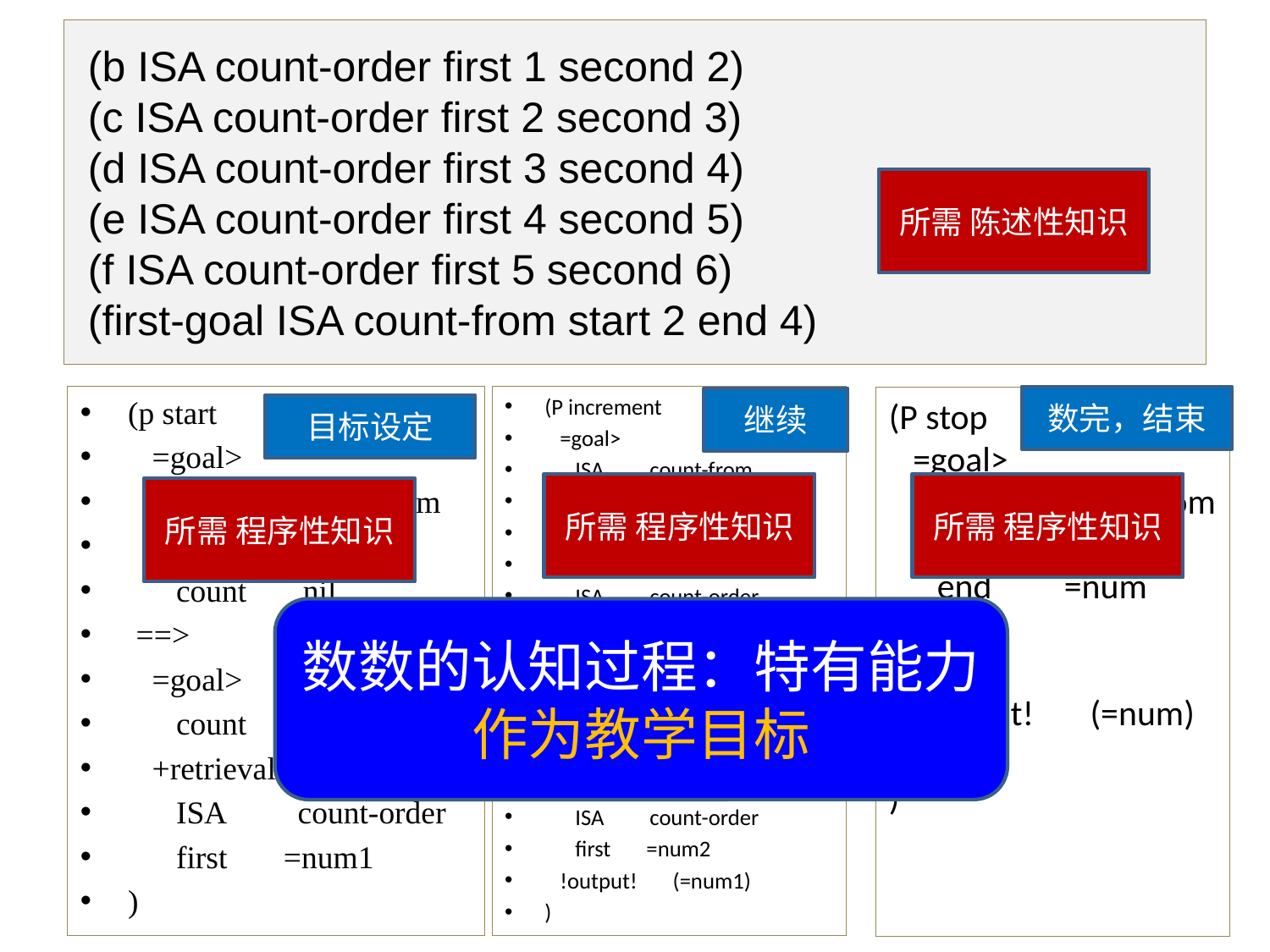

# (b ISA count-order first 1 second 2) (c ISA count-order first 2 second 3) (d ISA count-order first 3 second 4) (e ISA count-order first 4 second 5) (f ISA count-order first 5 second 6) (first-goal ISA count-from start 2 end 4)
所需 陈述性知识
(p start
   =goal>
      ISA         count-from
      start       =num1
      count       nil
 ==>
   =goal>
      count       =num1
   +retrieval>
      ISA         count-order
      first       =num1
)

(P increment
   =goal>
      ISA         count-from
      count       =num1
    - end         =num1
   =retrieval>
      ISA         count-order
      first       =num1
      second      =num2
 ==>
   =goal>
      count       =num2
   +retrieval>
      ISA         count-order
      first       =num2
   !output!       (=num1)
)
数完，结束
(P stop
   =goal>
      ISA         count-from
      count       =num
      end         =num
 ==>
   -goal>
   !output!       (=num)

)
继续
目标设定
所需 程序性知识
所需 程序性知识
所需 程序性知识
数数的认知过程：特有能力
作为教学目标